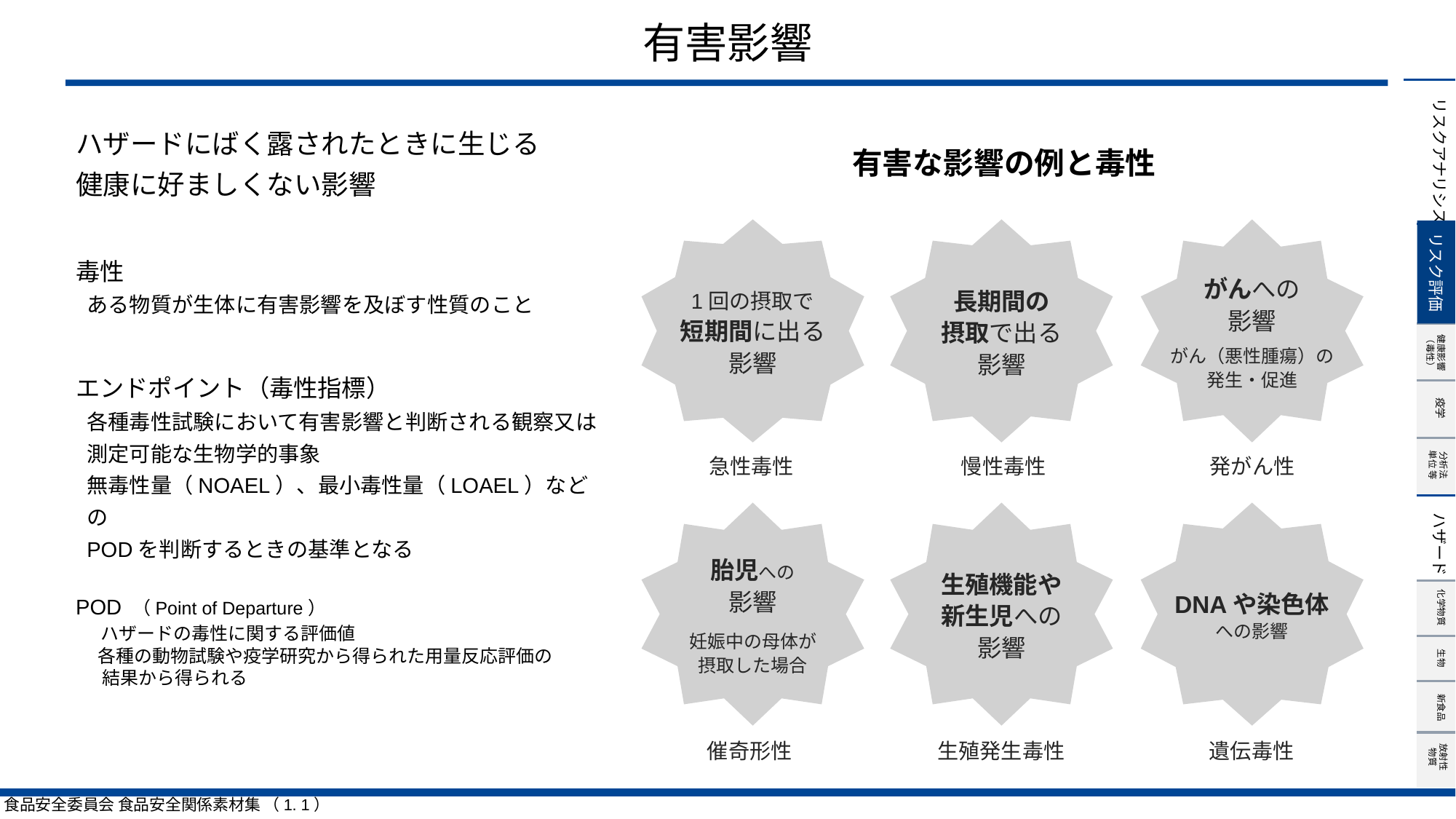

# 有害影響
ハザードにばく露されたときに生じる
健康に好ましくない影響

毒性
ある物質が生体に有害影響を及ぼす性質のこと

エンドポイント（毒性指標）
各種毒性試験において有害影響と判断される観察又は測定可能な生物学的事象
無毒性量（NOAEL）、最小毒性量（LOAEL）などの
PODを判断するときの基準となる
POD （Point of Departure）
　 ハザードの毒性に関する評価値
　 各種の動物試験や疫学研究から得られた用量反応評価の
　  結果から得られる

有害な影響の例と毒性
1回の摂取で
短期間に出る
影響
長期間の
摂取で出る
影響
がんへの
影響

がん（悪性腫瘍）の
発生・促進
胎児への
影響

妊娠中の母体が
摂取した場合
生殖機能や
新生児への
影響
DNAや染色体
への影響
リスク評価
急性毒性
慢性毒性
発がん性
催奇形性
生殖発生毒性
遺伝毒性